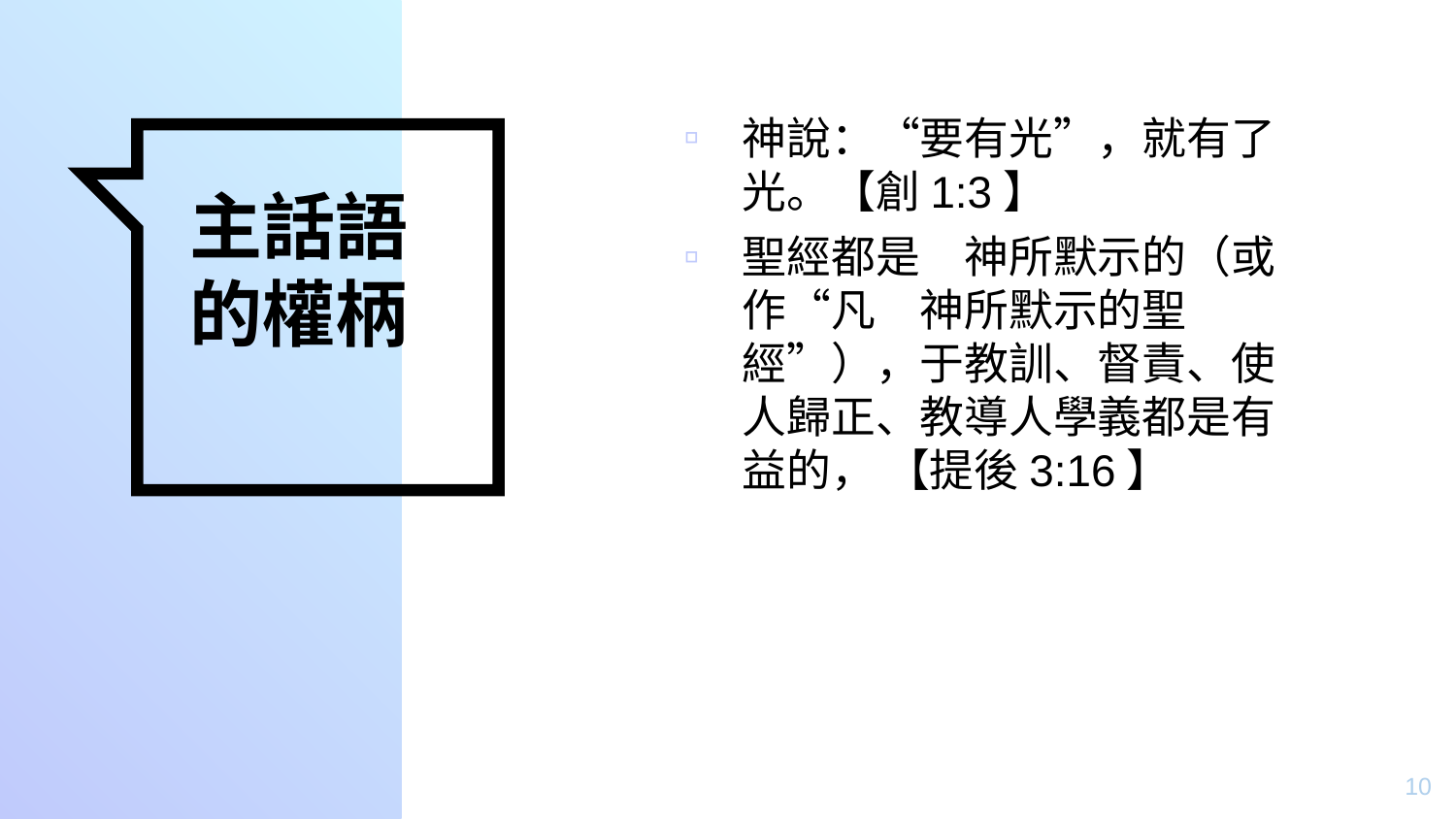

神說：“要有光”，就有了光。【創1:3】
聖經都是　神所默示的（或作“凡　神所默示的聖經”），于教訓、督責、使人歸正、教導人學義都是有益的， 【提後3:16】
# 主話語的權柄
10